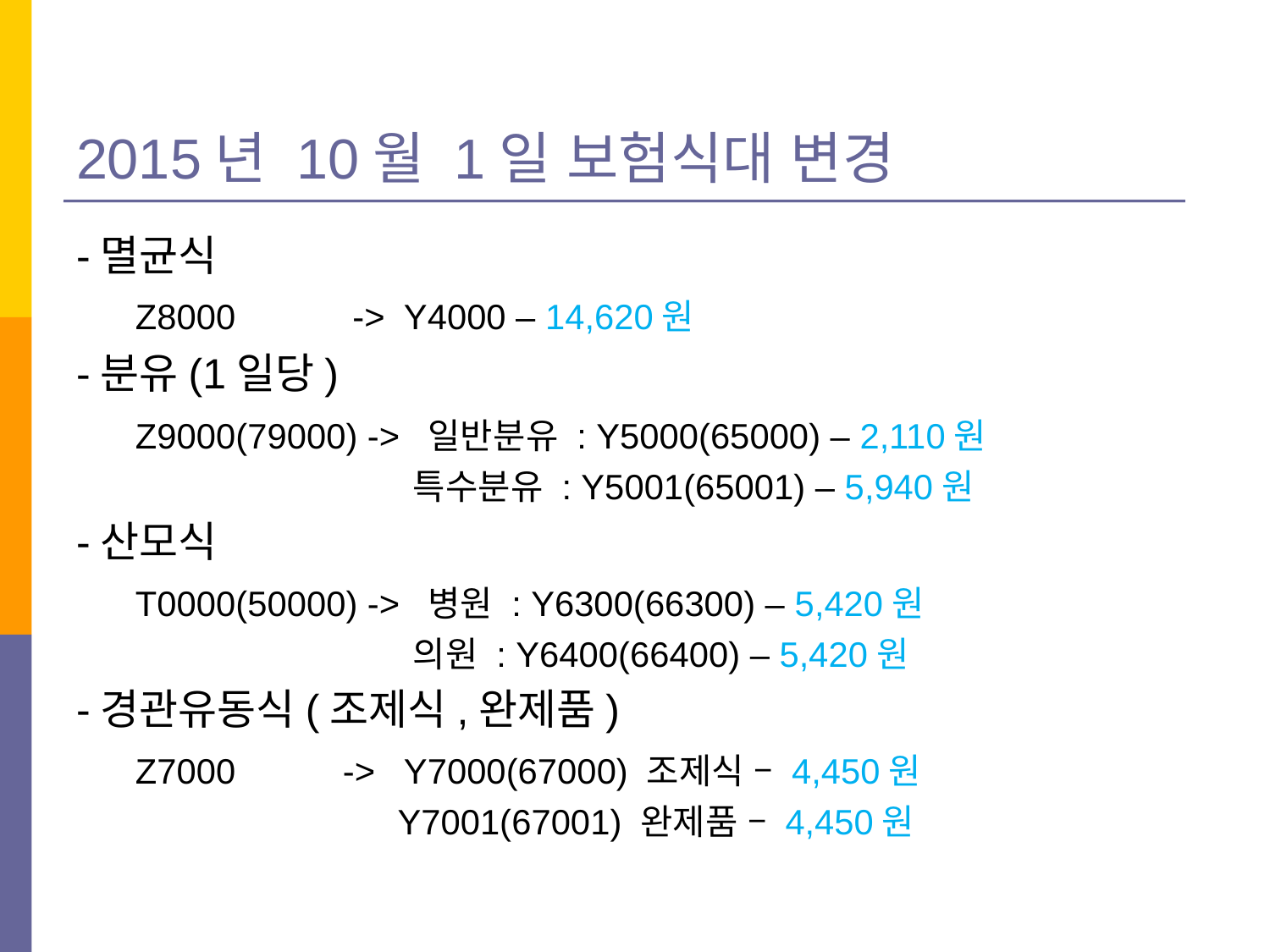

# 2015년 10월 1일 보험식대 변경
-멸균식
     Z8000            ->  Y4000 – 14,620원
-분유(1일당)
     Z9000(79000) ->  일반분유 : Y5000(65000) – 2,110원
                                 특수분유 : Y5001(65001) – 5,940원
-산모식
     T0000(50000) ->  병원 : Y6300(66300) – 5,420원
                                 의원 : Y6400(66400) – 5,420원
-경관유동식(조제식,완제품)
     Z7000           ->   Y7000(67000) 조제식 – 4,450원
                                 Y7001(67001) 완제품 – 4,450원